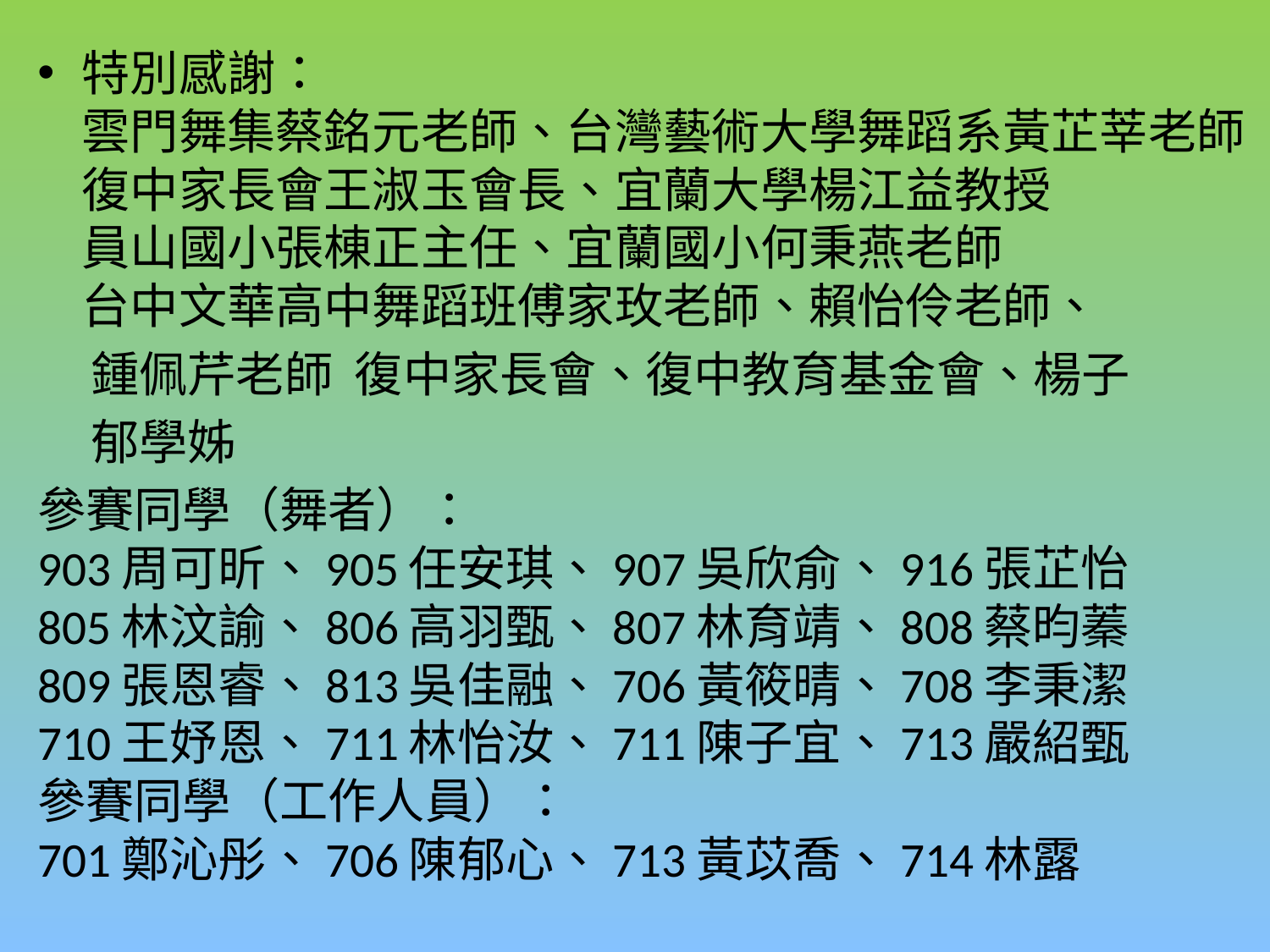

特別感謝：
雲門舞集蔡銘元老師、台灣藝術大學舞蹈系黃芷莘老師
復中家長會王淑玉會長、宜蘭大學楊江益教授
員山國小張棟正主任、宜蘭國小何秉燕老師
台中文華高中舞蹈班傅家玫老師、賴怡伶老師、
    鍾佩芹老師  復中家長會、復中教育基金會、楊子
    郁學姊
參賽同學（舞者）：
903周可昕、905任安琪、907吳欣俞、916張芷怡
805林汶諭、806高羽甄、807林育靖、808蔡昀蓁
809張恩睿、813吳佳融、706黃筱晴、708李秉潔
710王妤恩、711林怡汝、711陳子宜、713嚴紹甄
參賽同學（工作人員）：
701鄭沁彤、706陳郁心、713黃苡喬、714林露